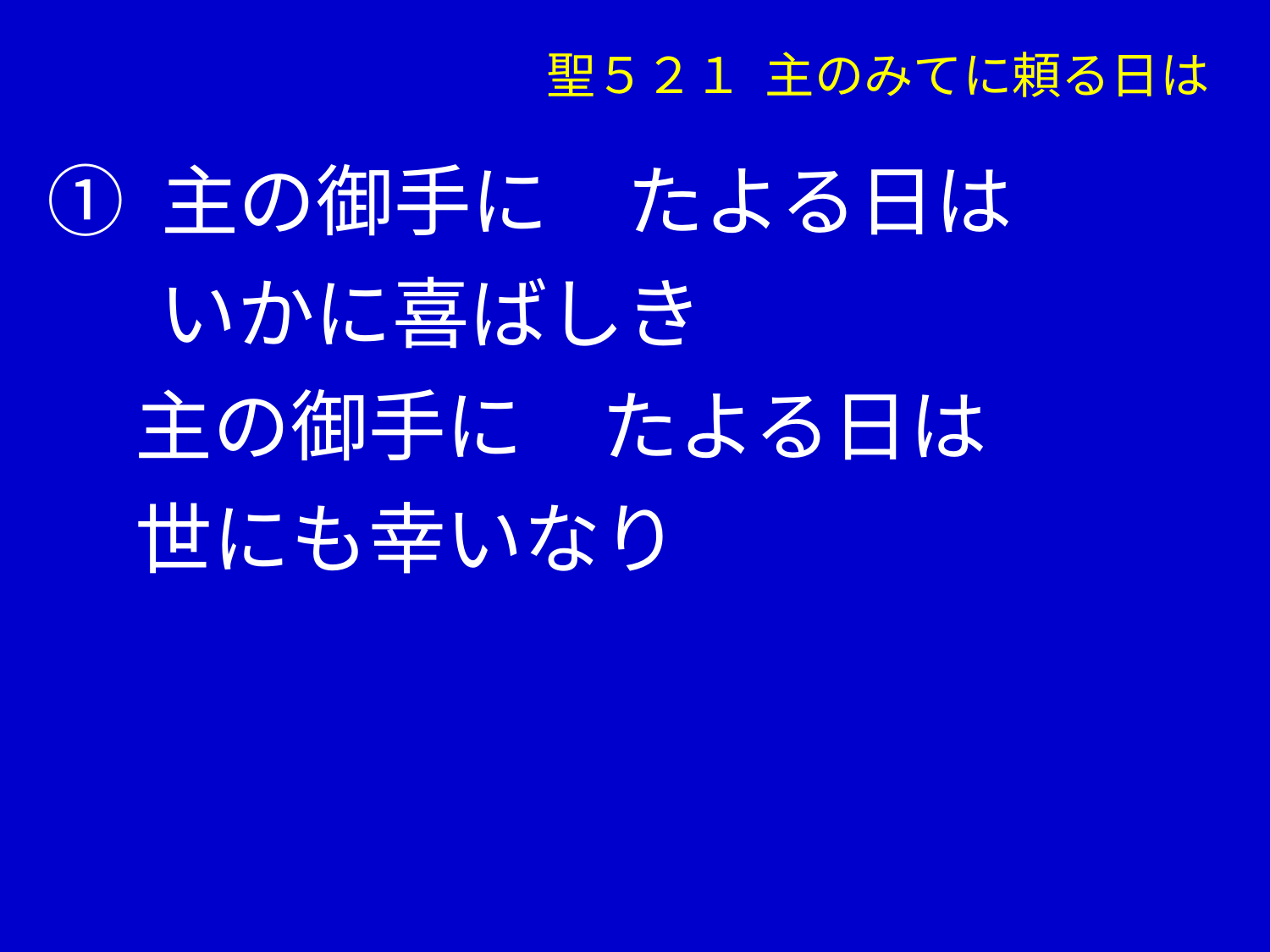

聖５２１  主のみてに頼る日は
① 主の御手に　たよる日は
　  いかに喜ばしき
    主の御手に　たよる日は
    世にも幸いなり